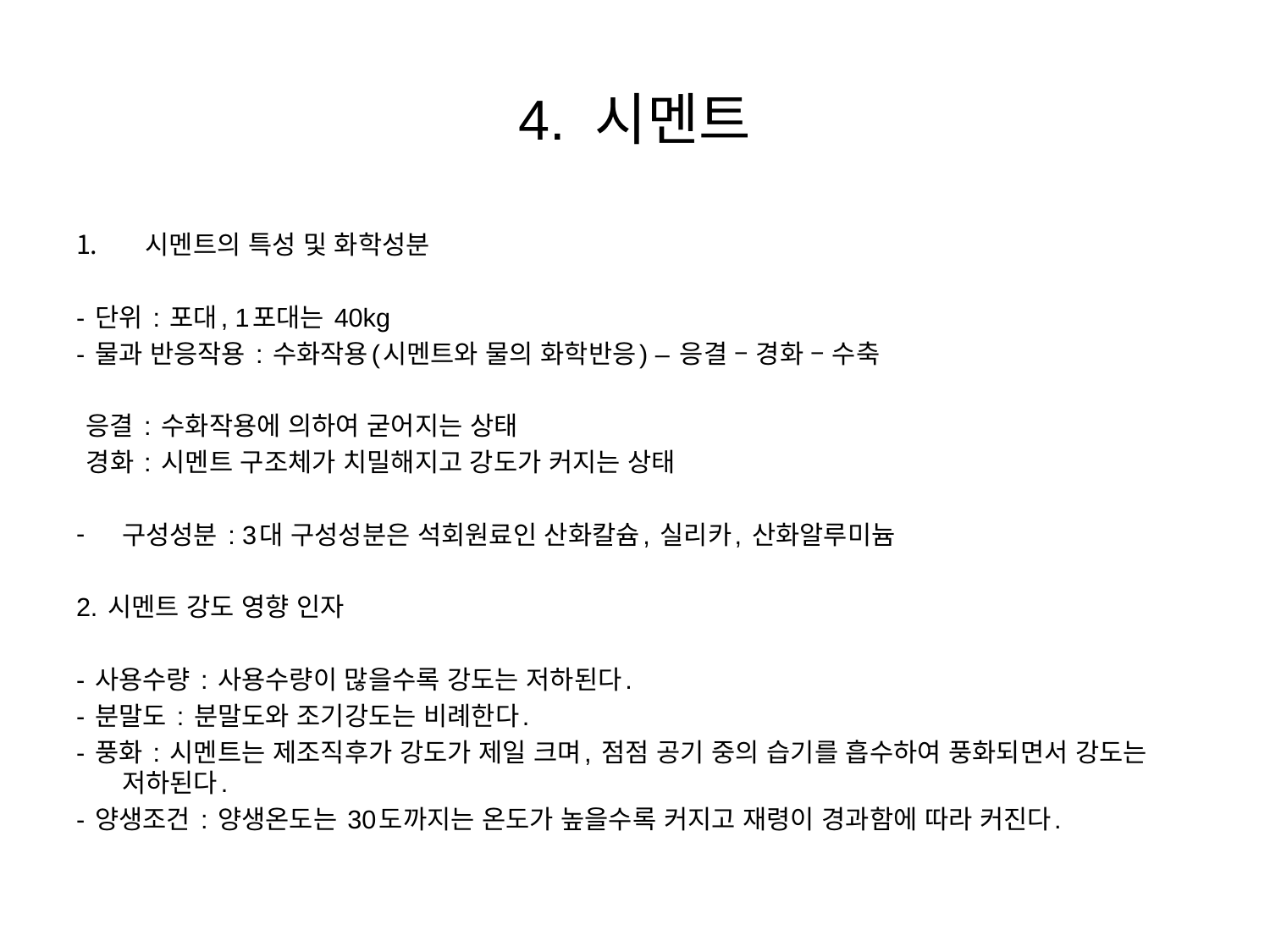

# 4. 시멘트
시멘트의 특성 및 화학성분

- 단위 : 포대, 1포대는 40kg
- 물과 반응작용 : 수화작용(시멘트와 물의 화학반응) – 응결 – 경화 – 수축

 응결 : 수화작용에 의하여 굳어지는 상태
 경화 : 시멘트 구조체가 치밀해지고 강도가 커지는 상태

구성성분 : 3대 구성성분은 석회원료인 산화칼슘, 실리카, 산화알루미늄

2. 시멘트 강도 영향 인자

- 사용수량 : 사용수량이 많을수록 강도는 저하된다.
- 분말도 : 분말도와 조기강도는 비례한다.
- 풍화 : 시멘트는 제조직후가 강도가 제일 크며, 점점 공기 중의 습기를 흡수하여 풍화되면서 강도는 저하된다.
- 양생조건 : 양생온도는 30도까지는 온도가 높을수록 커지고 재령이 경과함에 따라 커진다.